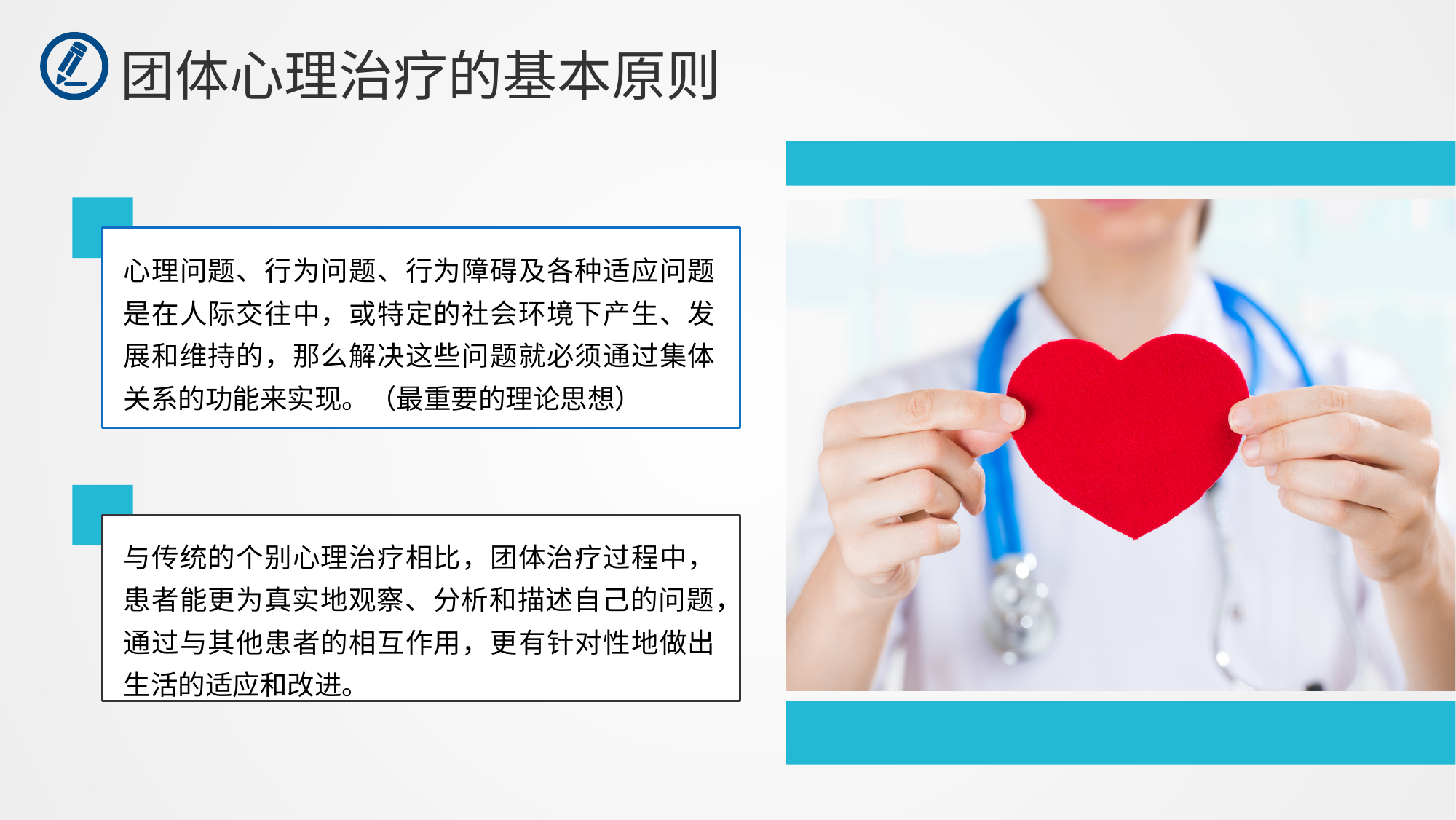

团体心理治疗的基本原则

心理问题、行为问题、行为障碍及各种适应问题是在人际交往中，或特定的社会环境下产生、发展和维持的，那么解决这些问题就必须通过集体关系的功能来实现。（最重要的理论思想）

与传统的个别心理治疗相比，团体治疗过程中，患者能更为真实地观察、分析和描述自己的问题，通过与其他患者的相互作用，更有针对性地做出生活的适应和改进。